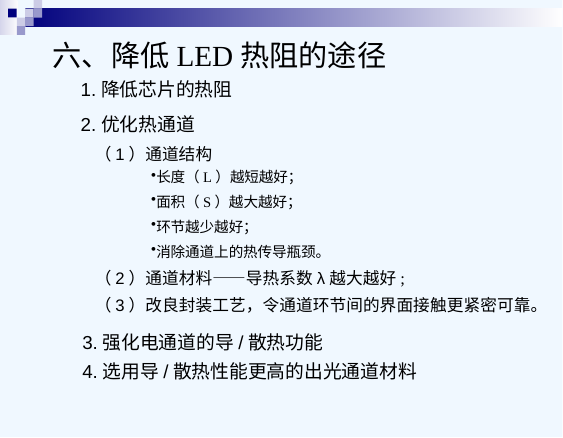

六、降低LED热阻的途径
1.降低芯片的热阻
2.优化热通道
（1）通道结构
长度（L）越短越好；
面积（S）越大越好；
环节越少越好；
消除通道上的热传导瓶颈。
（2）通道材料——导热系数λ越大越好;
（3）改良封装工艺，令通道环节间的界面接触更紧密可靠。
3.强化电通道的导/散热功能
4.选用导/散热性能更高的出光通道材料

30